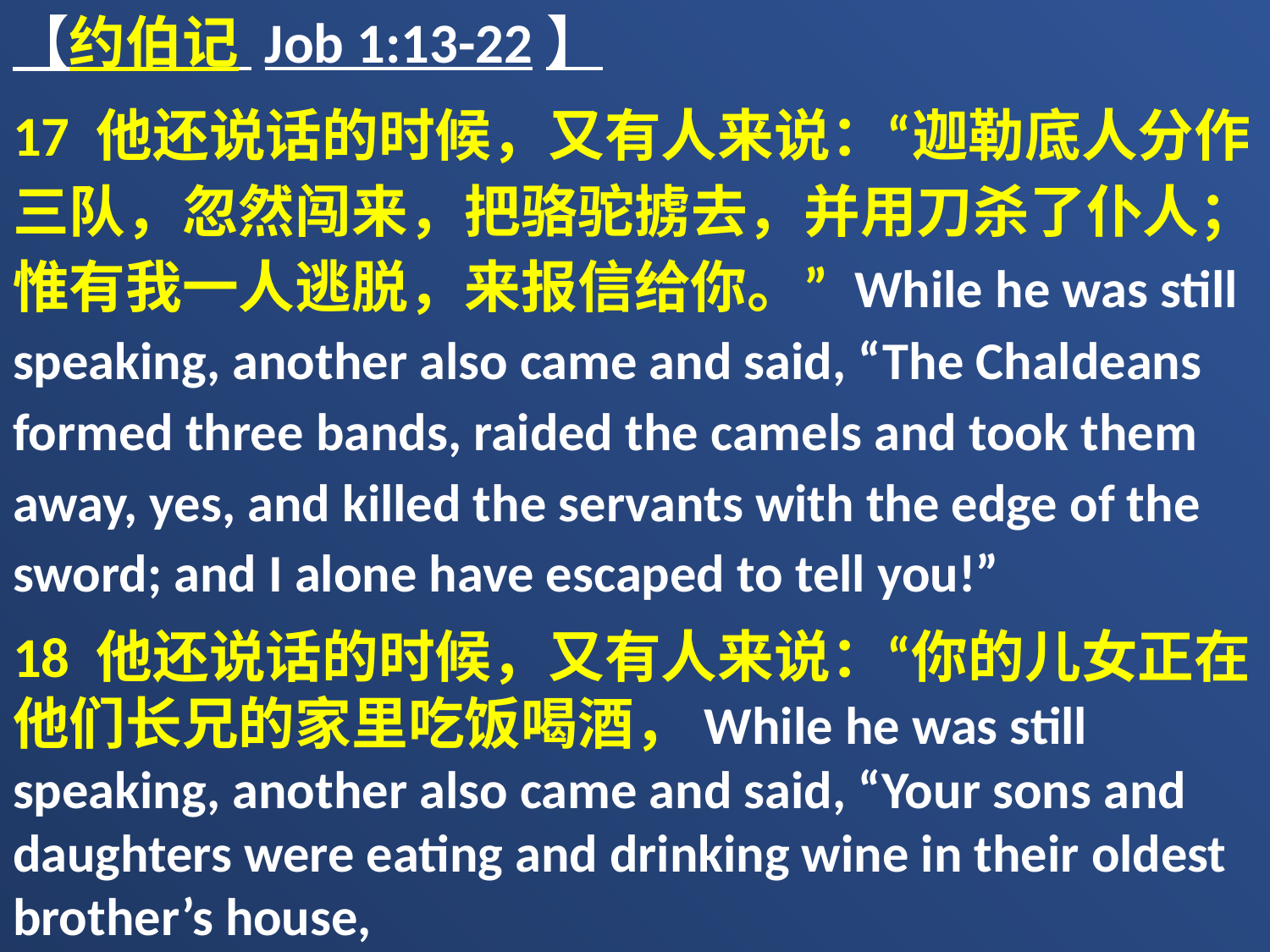

【约伯记 Job 1:13-22】
17 他还说话的时候，又有人来说：“迦勒底人分作三队，忽然闯来，把骆驼掳去，并用刀杀了仆人；惟有我一人逃脱，来报信给你。” While he was still speaking, another also came and said, “The Chaldeans formed three bands, raided the camels and took them away, yes, and killed the servants with the edge of the sword; and I alone have escaped to tell you!”
18 他还说话的时候，又有人来说：“你的儿女正在他们长兄的家里吃饭喝酒，While he was still speaking, another also came and said, “Your sons and daughters were eating and drinking wine in their oldest brother’s house,